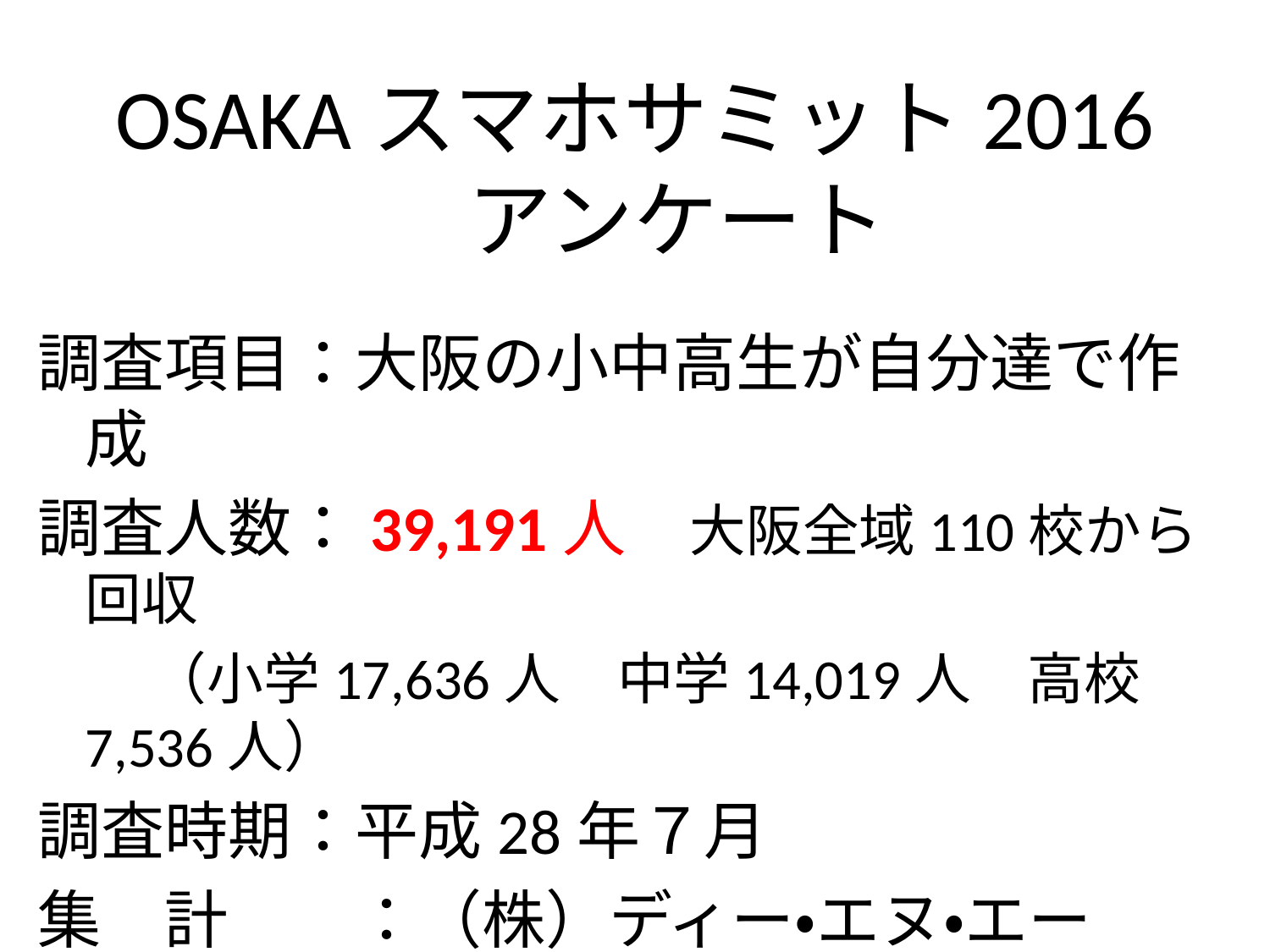

# OSAKAスマホサミット2016 　アンケート
調査項目：大阪の小中高生が自分達で作成
調査人数：39,191人　大阪全域110校から回収
　　（小学17,636人　中学14,019人　高校7,536人）
調査時期：平成28年７月
集　計　　：（株）ディー・エヌ・エー
分　析　　：竹内研究室（兵庫県立大学）